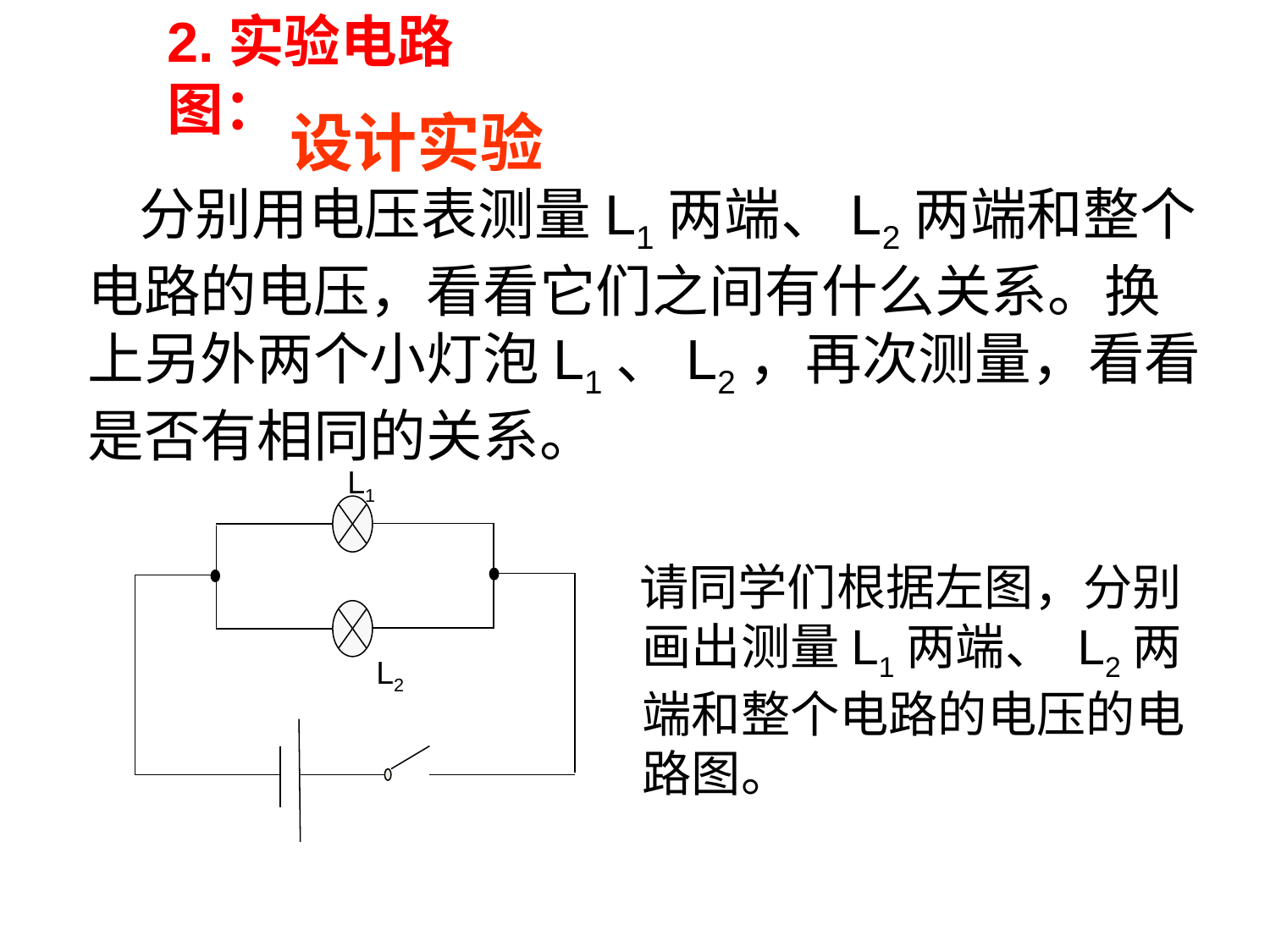

2.实验电路图：
             设计实验
   分别用电压表测量L1两端、L2两端和整个电路的电压，看看它们之间有什么关系。换上另外两个小灯泡L1、L2，再次测量，看看是否有相同的关系。
L1

   请同学们根据左图，分别画出测量L1两端、 L2两端和整个电路的电压的电路图。
 L2